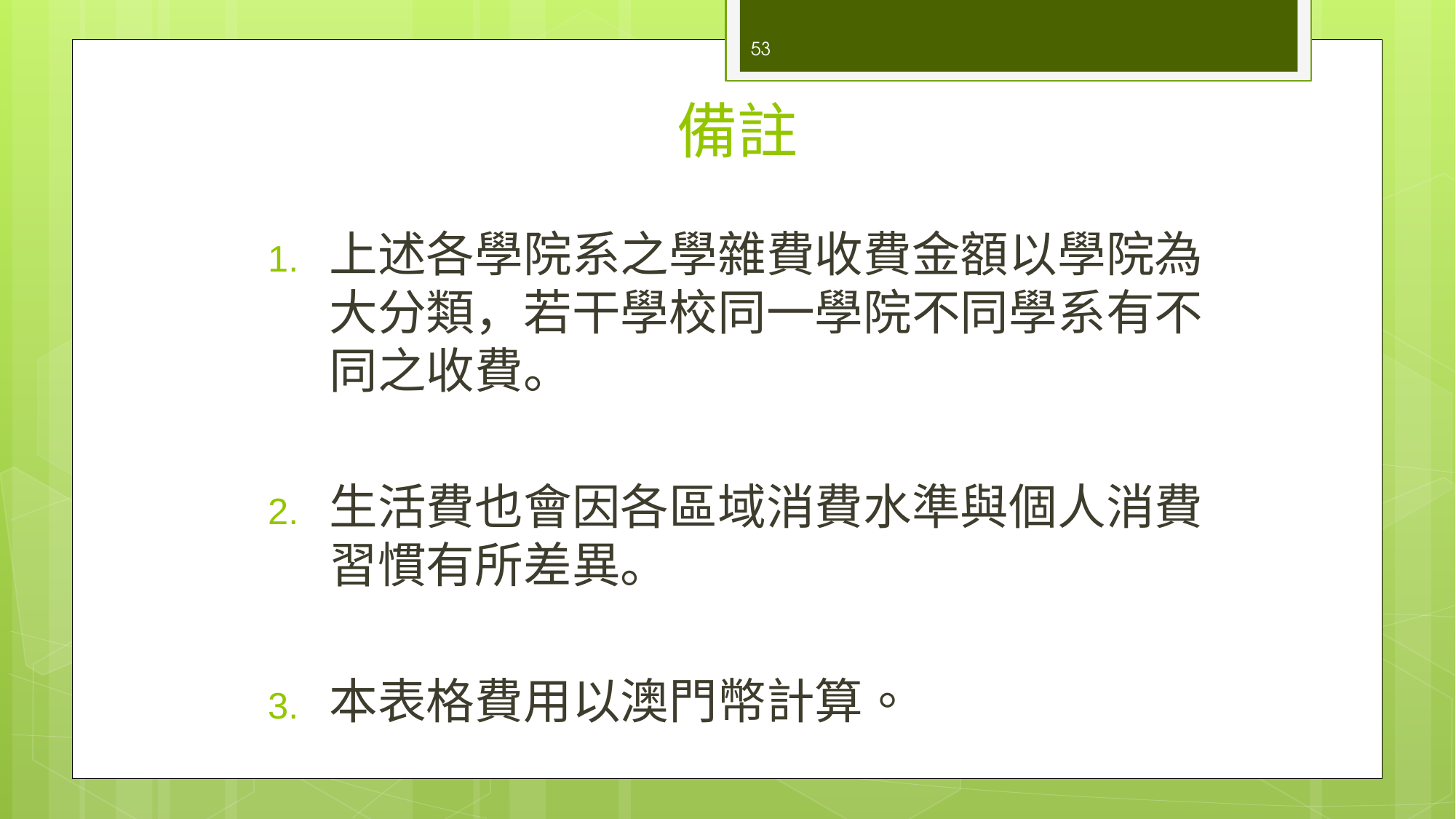

53
備註
上述各學院系之學雜費收費金額以學院為大分類，若干學校同一學院不同學系有不同之收費。

生活費也會因各區域消費水準與個人消費習慣有所差異。

本表格費用以澳門幣計算。